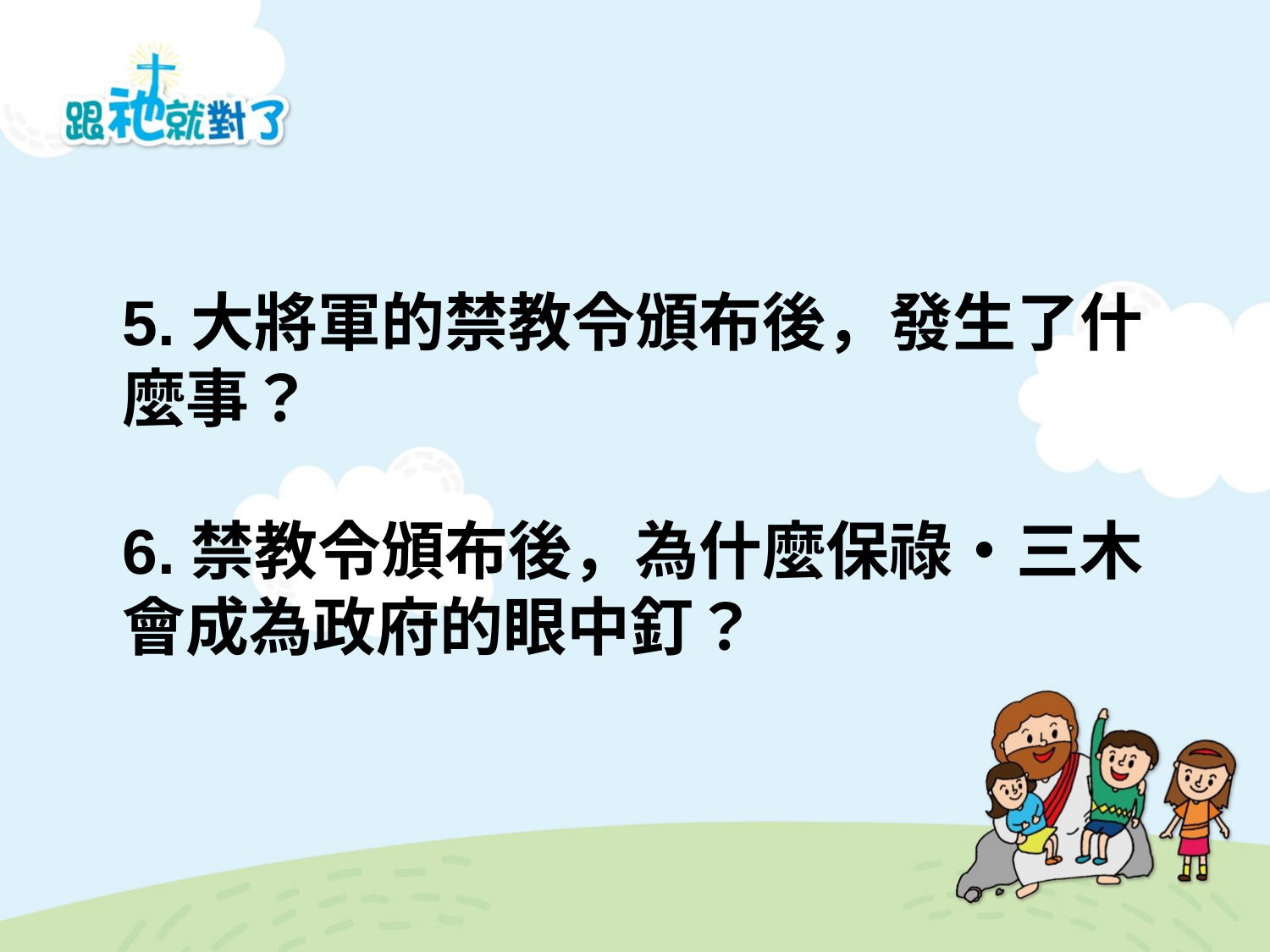

5.大將軍的禁教令頒布後，發生了什麼事？

6.禁教令頒布後，為什麼保祿・三木會成為政府的眼中釘？